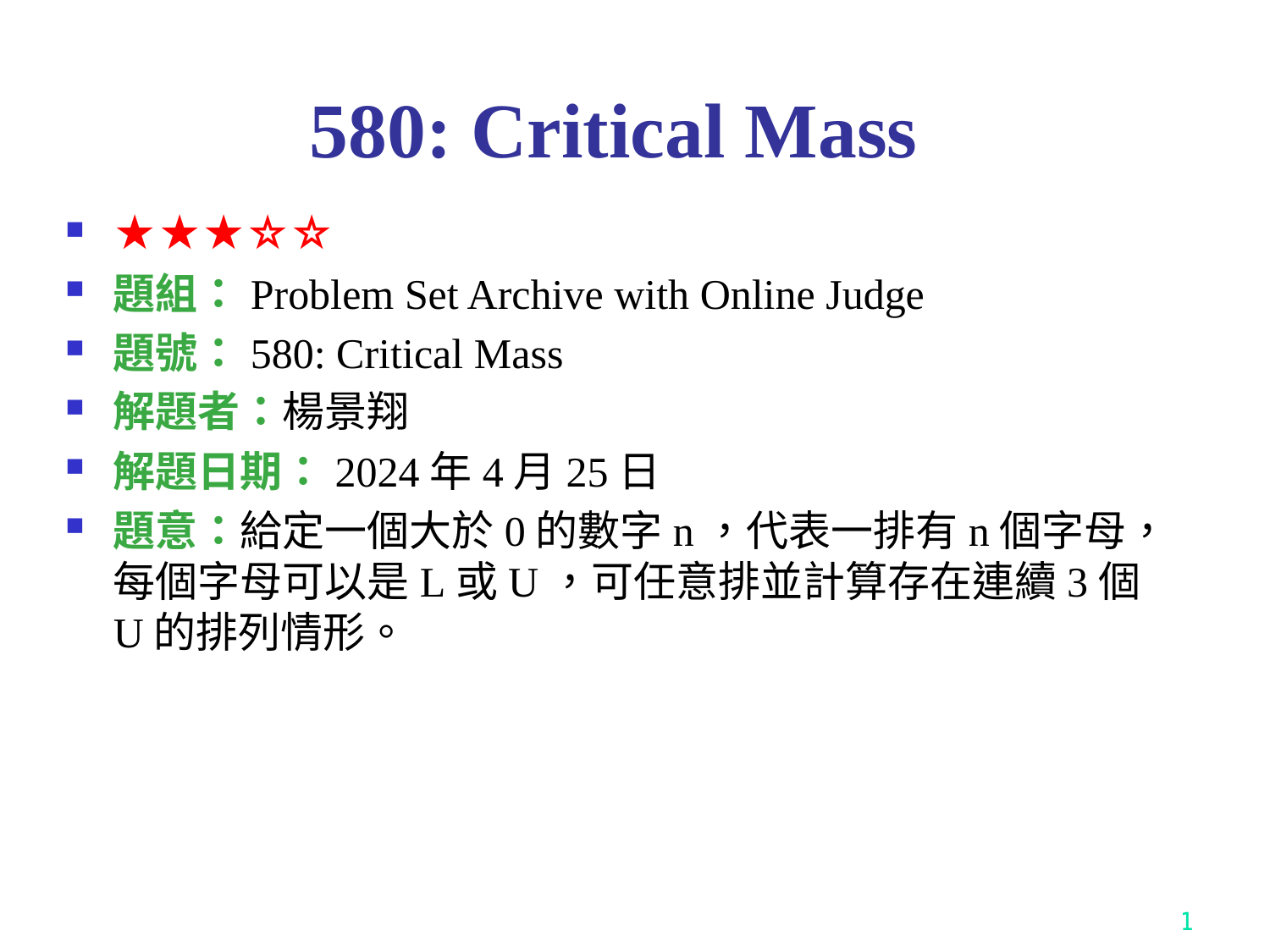

# 580: Critical Mass
★★★☆☆
題組：Problem Set Archive with Online Judge
題號：580: Critical Mass
解題者：楊景翔
解題日期：2024年4月25日
題意：給定一個大於0的數字n，代表一排有n個字母，每個字母可以是L或U，可任意排並計算存在連續3個U的排列情形。
1